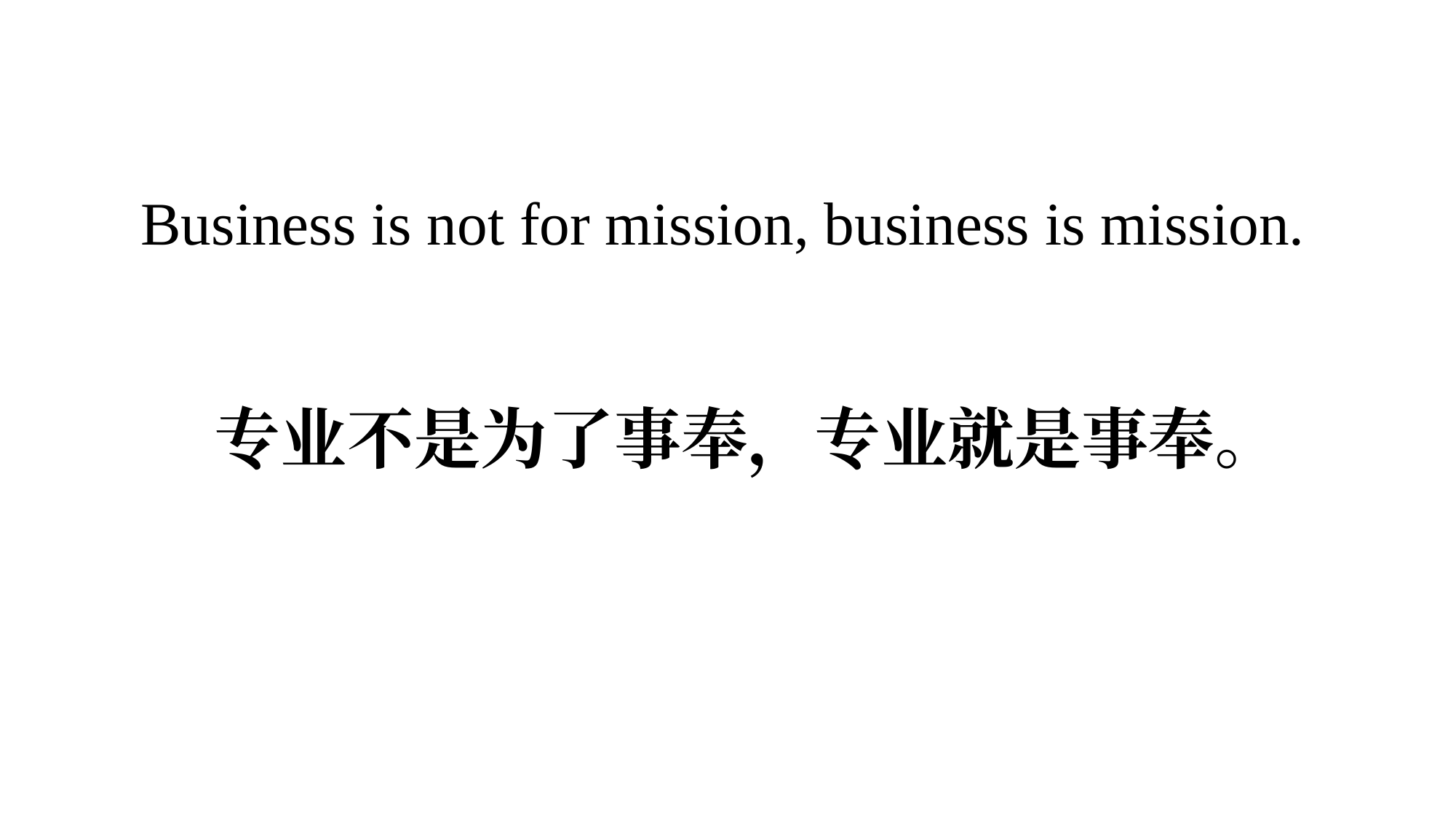

# Business is not for mission, business is mission.
专业不是为了事奉，专业就是事奉。